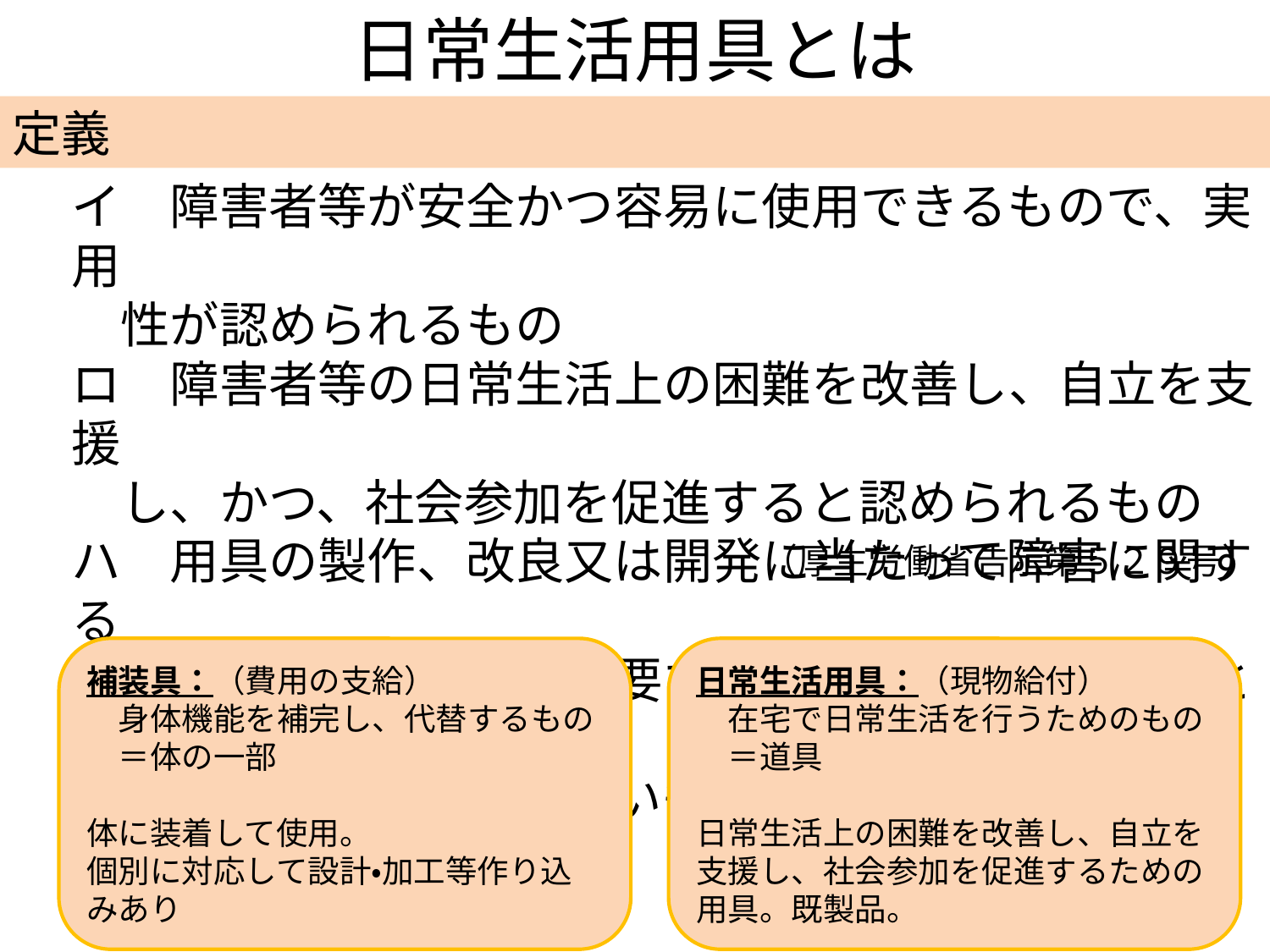

日常生活用具とは
定義
イ　障害者等が安全かつ容易に使用できるもので、実用
　性が認められるもの
ロ　障害者等の日常生活上の困難を改善し、自立を支援
　し、かつ、社会参加を促進すると認められるもの
ハ　用具の製作、改良又は開発に当たって障害に関する
　専門的な知識や技術を要するもので、日常生活品とし
　て一般に普及していないもの
（厚生労働省告示第５２９号）
補装具：（費用の支給）
　身体機能を補完し、代替するもの
　＝体の一部

体に装着して使用。
個別に対応して設計・加工等作り込みあり
日常生活用具：（現物給付）
　在宅で日常生活を行うためのもの
　＝道具

日常生活上の困難を改善し、自立を支援し、社会参加を促進するための用具。既製品。